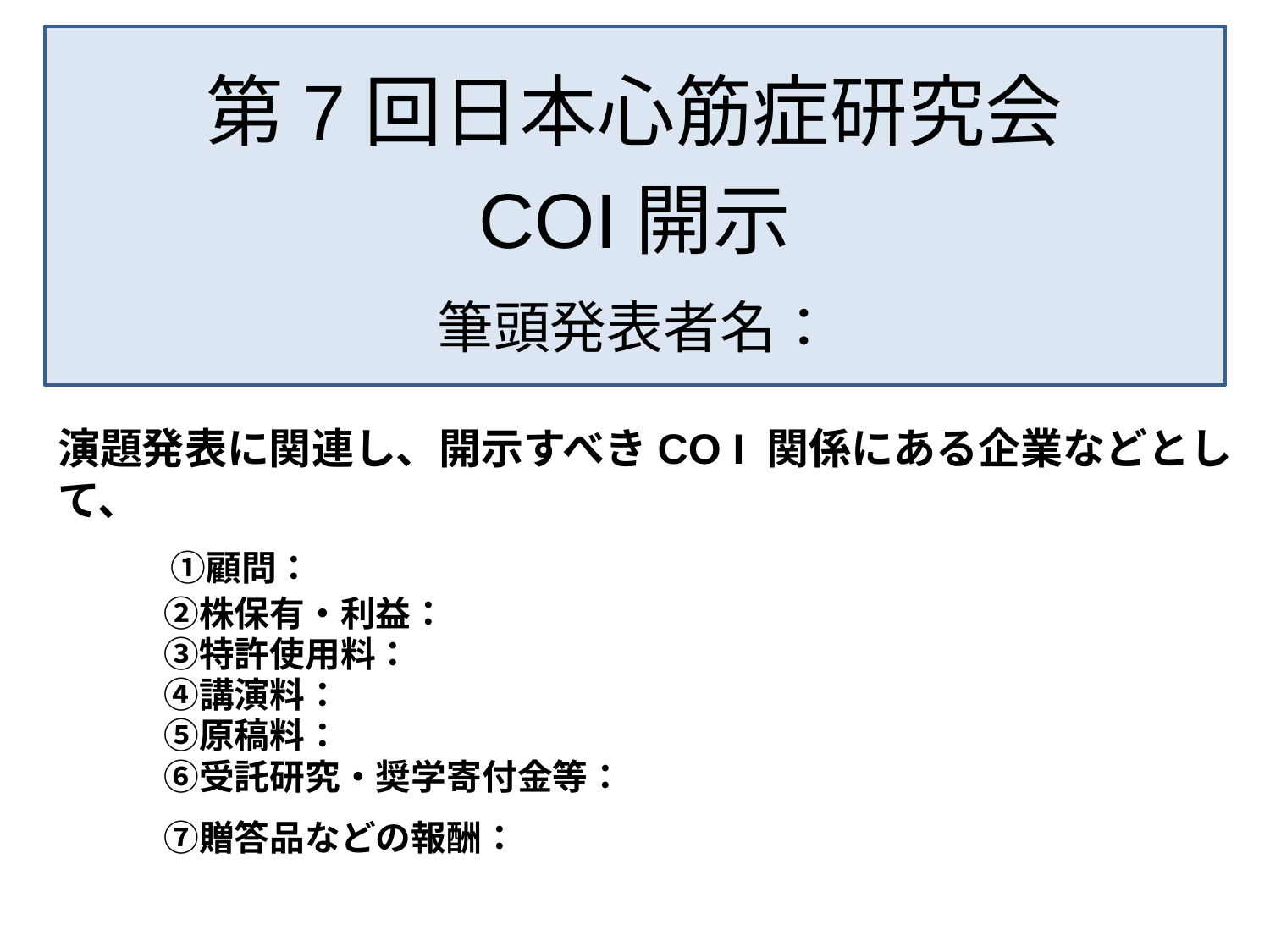

第7回日本心筋症研究会
COI開示
筆頭発表者名：
演題発表に関連し、開示すべきCO I 関係にある企業などとして、
　　①顧問：
　　　②株保有・利益：
　　　③特許使用料：
　　　④講演料：
　　　⑤原稿料：
　　　⑥受託研究・奨学寄付金等：
　　　⑦贈答品などの報酬：